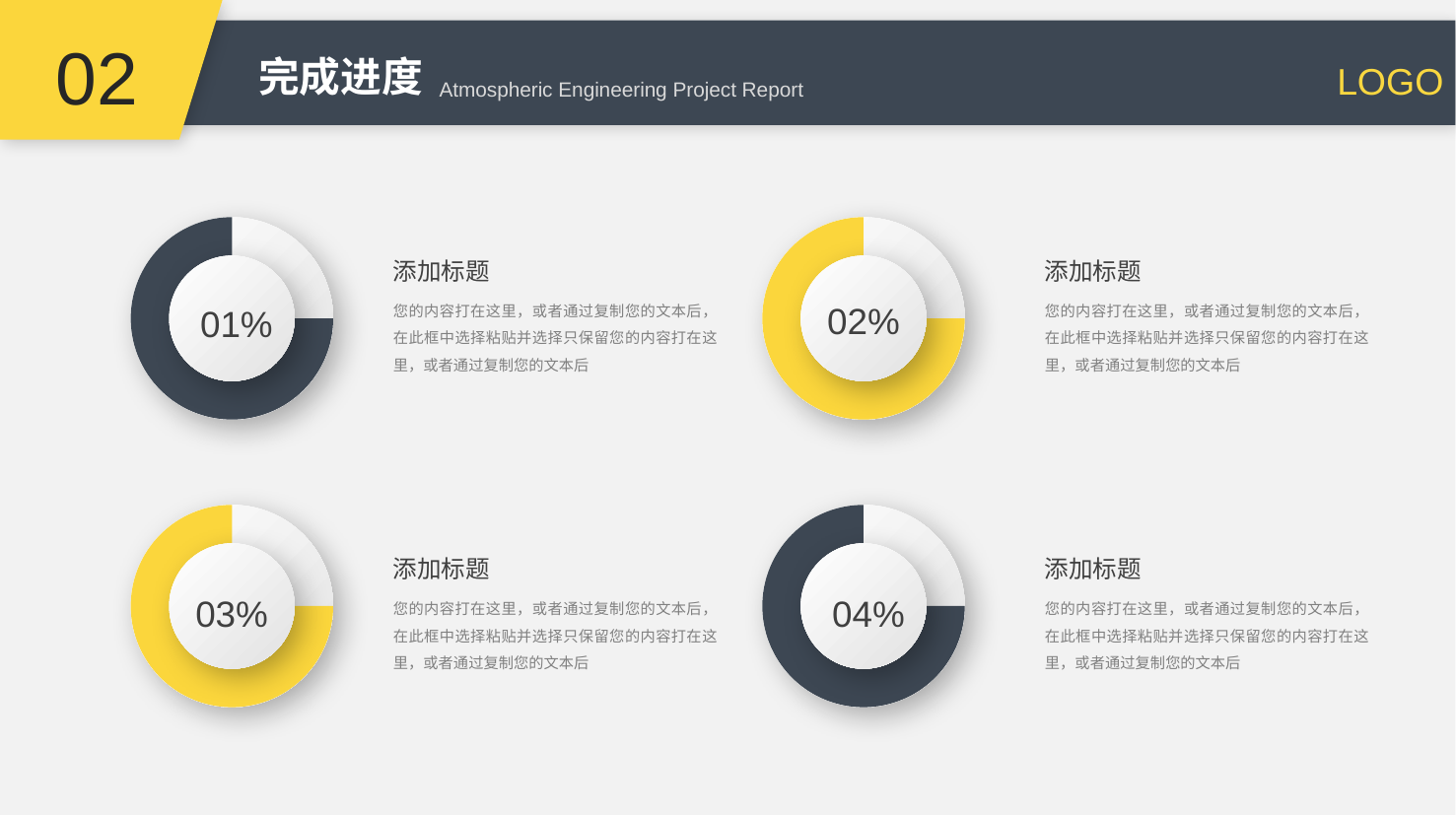

02
完成进度
Atmospheric Engineering Project Report

添加标题
您的内容打在这里，或者通过复制您的文本后，在此框中选择粘贴并选择只保留您的内容打在这里，或者通过复制您的文本后
添加标题
您的内容打在这里，或者通过复制您的文本后，在此框中选择粘贴并选择只保留您的内容打在这里，或者通过复制您的文本后

02%
01%

添加标题
您的内容打在这里，或者通过复制您的文本后，在此框中选择粘贴并选择只保留您的内容打在这里，或者通过复制您的文本后
添加标题
您的内容打在这里，或者通过复制您的文本后，在此框中选择粘贴并选择只保留您的内容打在这里，或者通过复制您的文本后
04%
03%